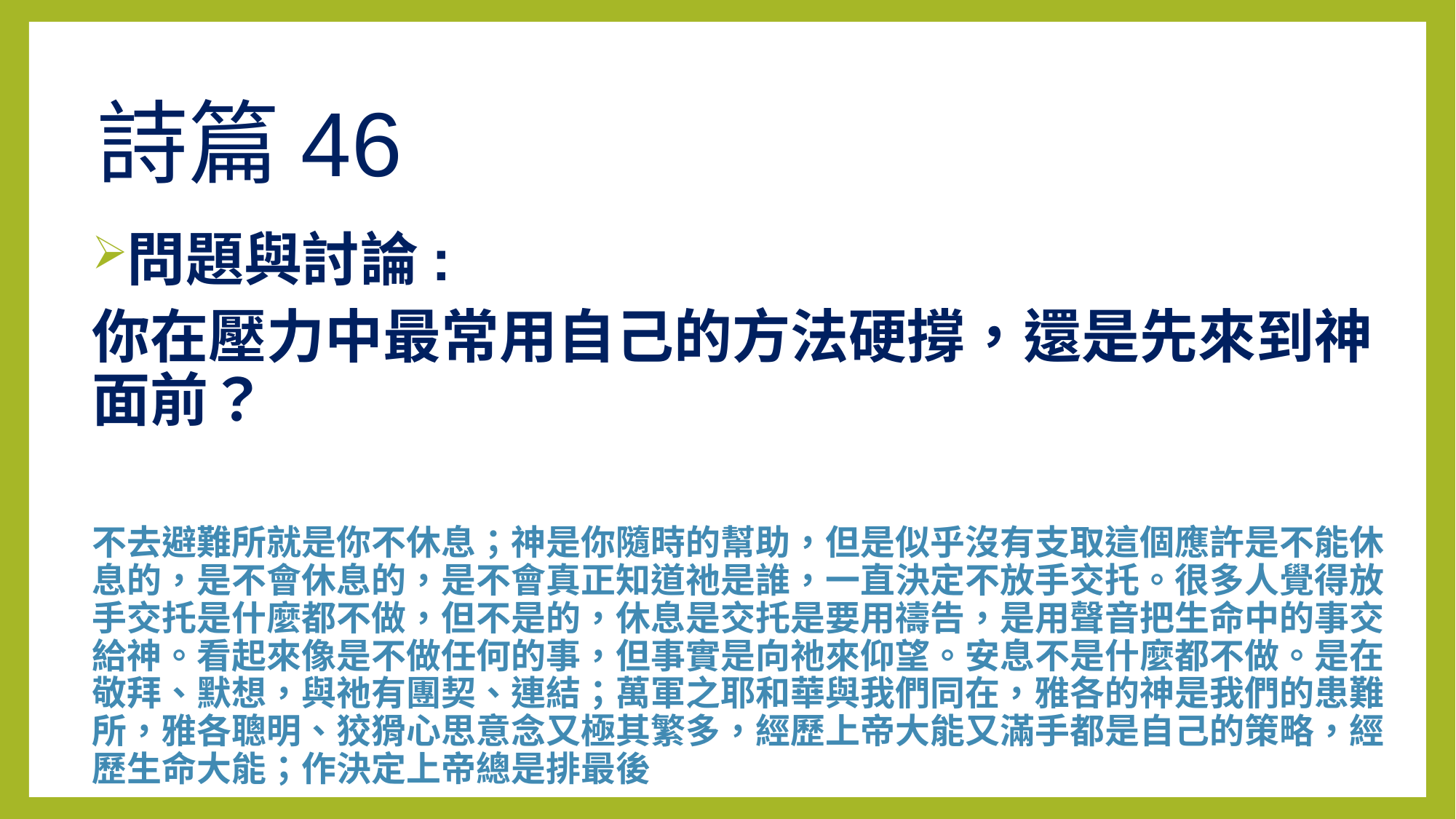

# 詩篇46
問題與討論:
你在壓力中最常用自己的方法硬撐，還是先來到神面前？

不去避難所就是你不休息；神是你隨時的幫助，但是似乎沒有支取這個應許是不能休息的，是不會休息的，是不會真正知道祂是誰，一直決定不放手交托。很多人覺得放手交托是什麼都不做，但不是的，休息是交托是要用禱告，是用聲音把生命中的事交給神。看起來像是不做任何的事，但事實是向祂來仰望。安息不是什麼都不做。是在敬拜、默想，與祂有團契、連結；萬軍之耶和華與我們同在，雅各的神是我們的患難所，雅各聰明、狡猾心思意念又極其繁多，經歷上帝大能又滿手都是自己的策略，經歷生命大能；作決定上帝總是排最後